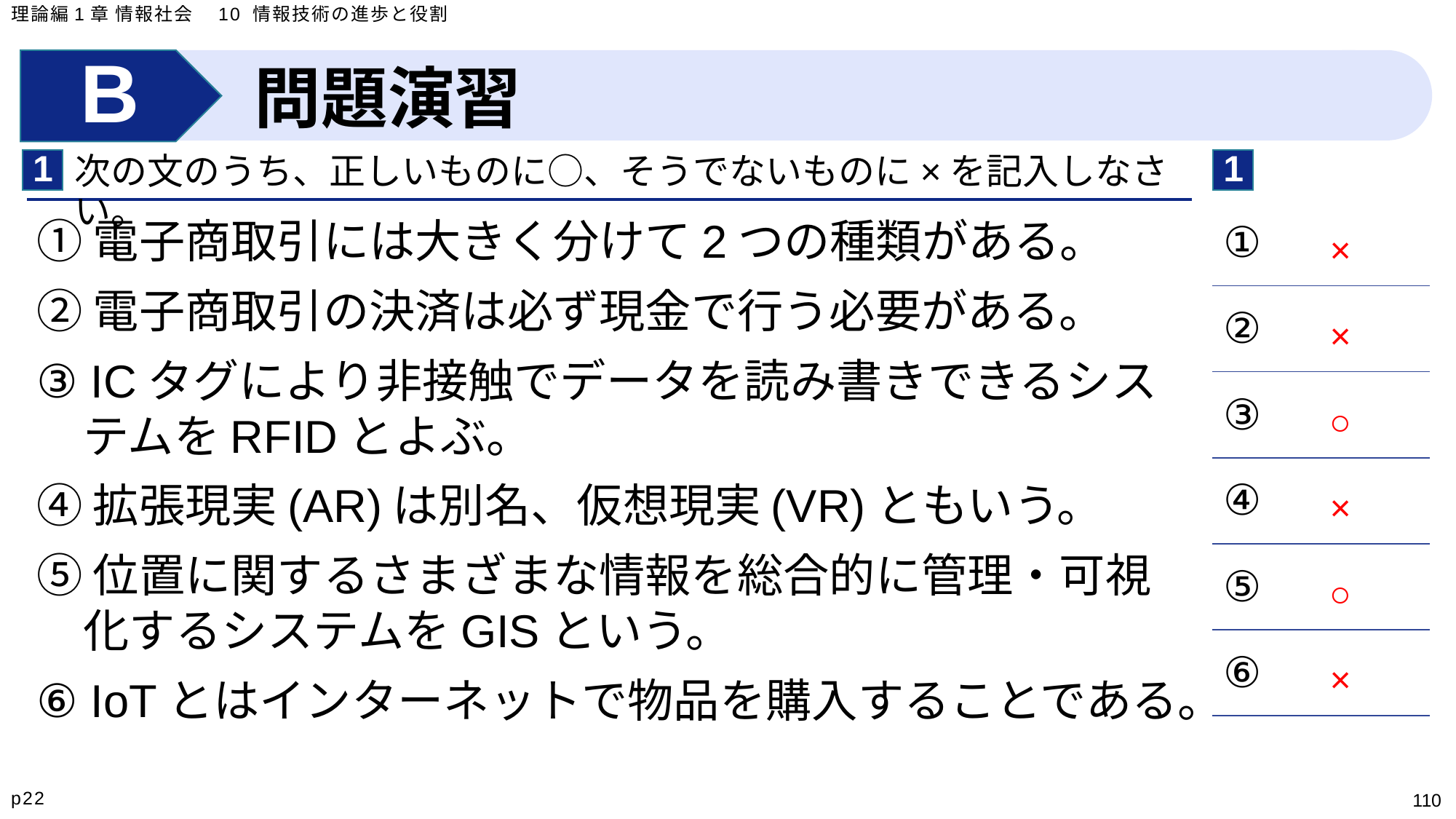

理論編1章 情報社会　10 情報技術の進歩と役割
問題演習
1
1
次の文のうち、正しいものに○、そうでないものに×を記入しなさい。
| ① |
| --- |
| ② |
| ③ |
| ④ |
| ⑤ |
| ⑥ |
①電子商取引には大きく分けて2つの種類がある。
②電子商取引の決済は必ず現金で行う必要がある。
③ ICタグにより非接触でデータを読み書きできるシステムをRFIDとよぶ。
④拡張現実(AR)は別名、仮想現実(VR)ともいう。
⑤位置に関するさまざまな情報を総合的に管理・可視化するシステムをGISという。
⑥ IoTとはインターネットで物品を購入することである。

×
×
○
×
○
×
p22
110